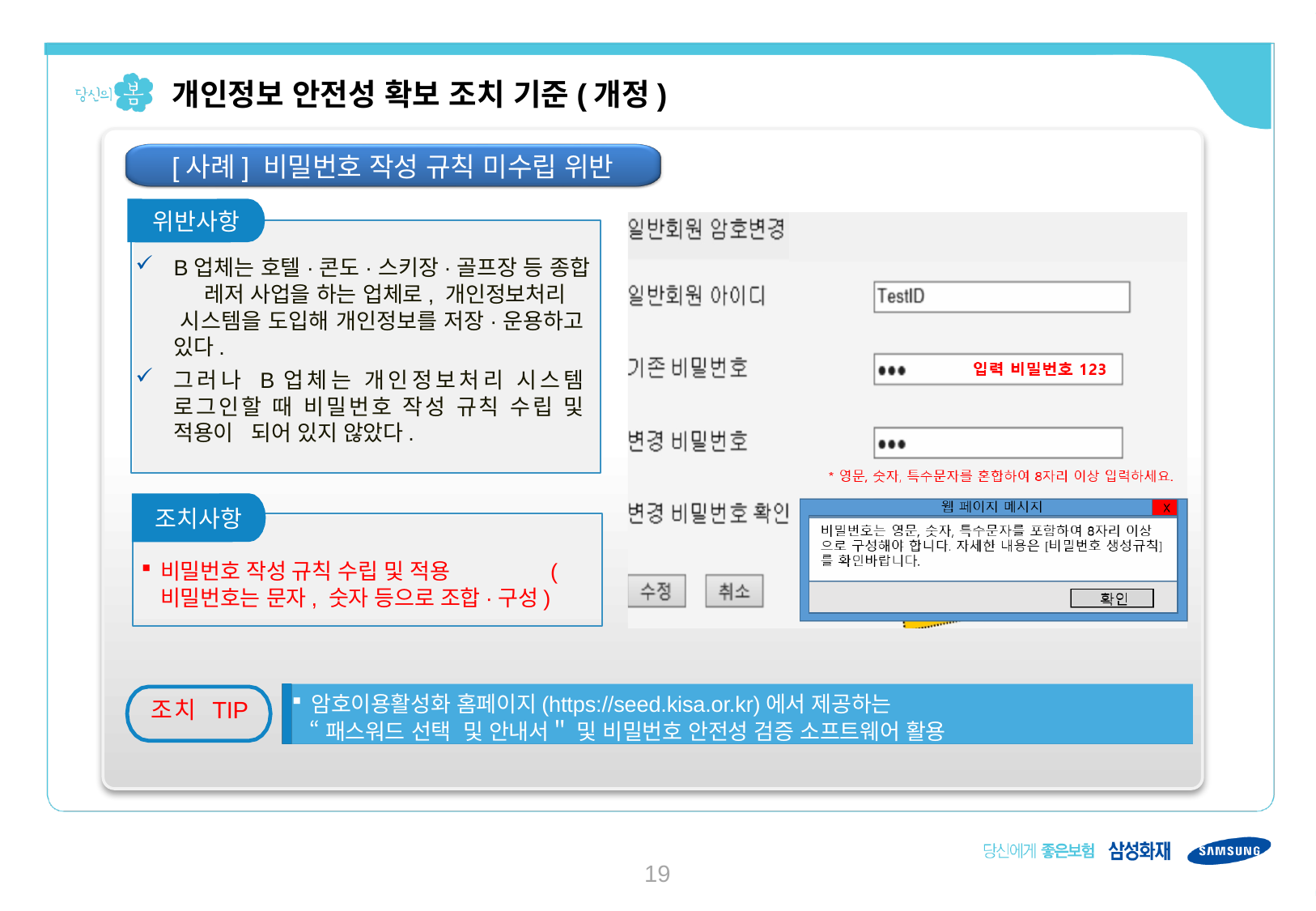

개인정보 안전성 확보 조치 기준(개정)

[사례] 비밀번호 작성 규칙 미수립 위반
상세 위반사항
위반사항

B업체는 호텔·콘도·스키장·골프장 등 종합      레저 사업을 하는 업체로, 개인정보처리      시스템을 도입해 개인정보를 저장·운용하고  있다.
그러나 B업체는 개인정보처리 시스템 로그인할 때 비밀번호 작성 규칙 수립 및 적용이   되어 있지 않았다.

조치사항

비밀번호 작성 규칙 수립 및 적용                (비밀번호는 문자, 숫자 등으로 조합·구성)

암호이용활성화 홈페이지(https://seed.kisa.or.kr)에서 제공하는
   “패스워드 선택  및 안내서＂ 및 비밀번호 안전성 검증 소프트웨어 활용
조치 TIP

19